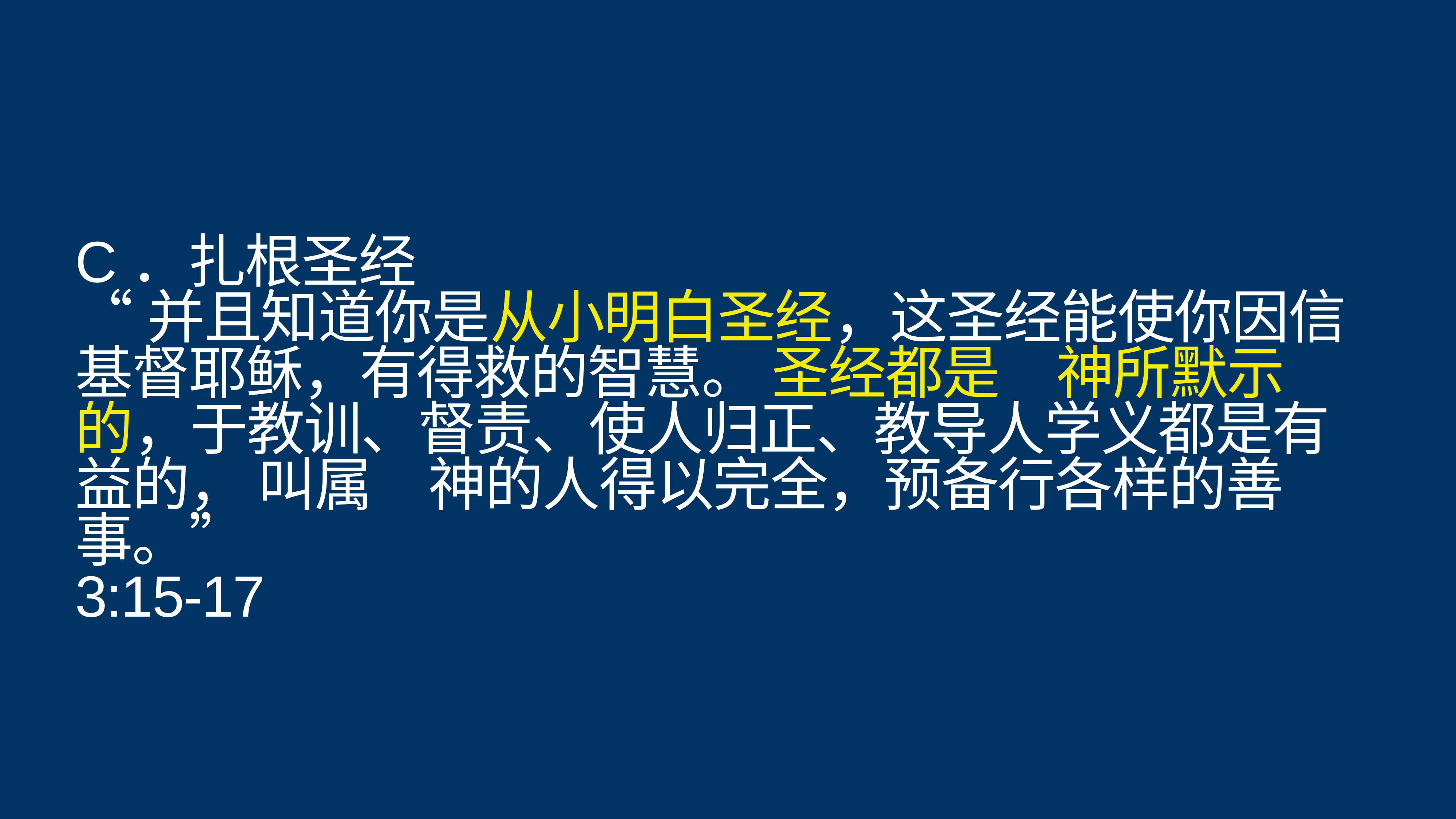

# C．扎根圣经
“并且知道你是从小明白圣经，这圣经能使你因信基督耶稣，有得救的智慧。 圣经都是　神所默示的，于教训、督责、使人归正、教导人学义都是有益的， 叫属　神的人得以完全，预备行各样的善事。”
3:15-17